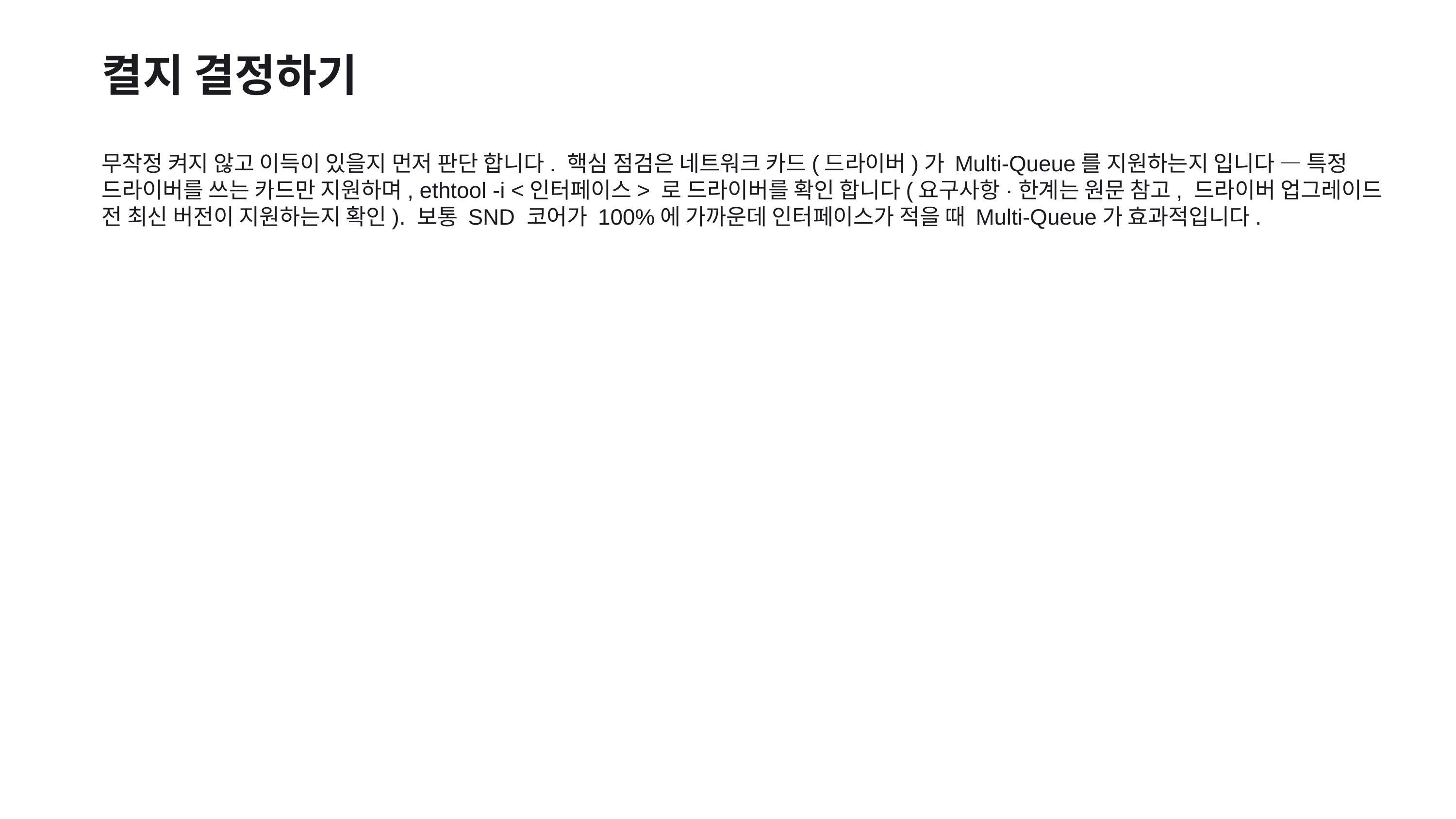

켤지 결정하기
무작정 켜지 않고 이득이 있을지 먼저 판단 합니다. 핵심 점검은 네트워크 카드(드라이버)가 Multi-Queue를 지원하는지 입니다 — 특정 드라이버를 쓰는 카드만 지원하며, ethtool -i <인터페이스> 로 드라이버를 확인 합니다(요구사항·한계는 원문 참고, 드라이버 업그레이드 전 최신 버전이 지원하는지 확인). 보통 SND 코어가 100%에 가까운데 인터페이스가 적을 때 Multi-Queue가 효과적입니다.